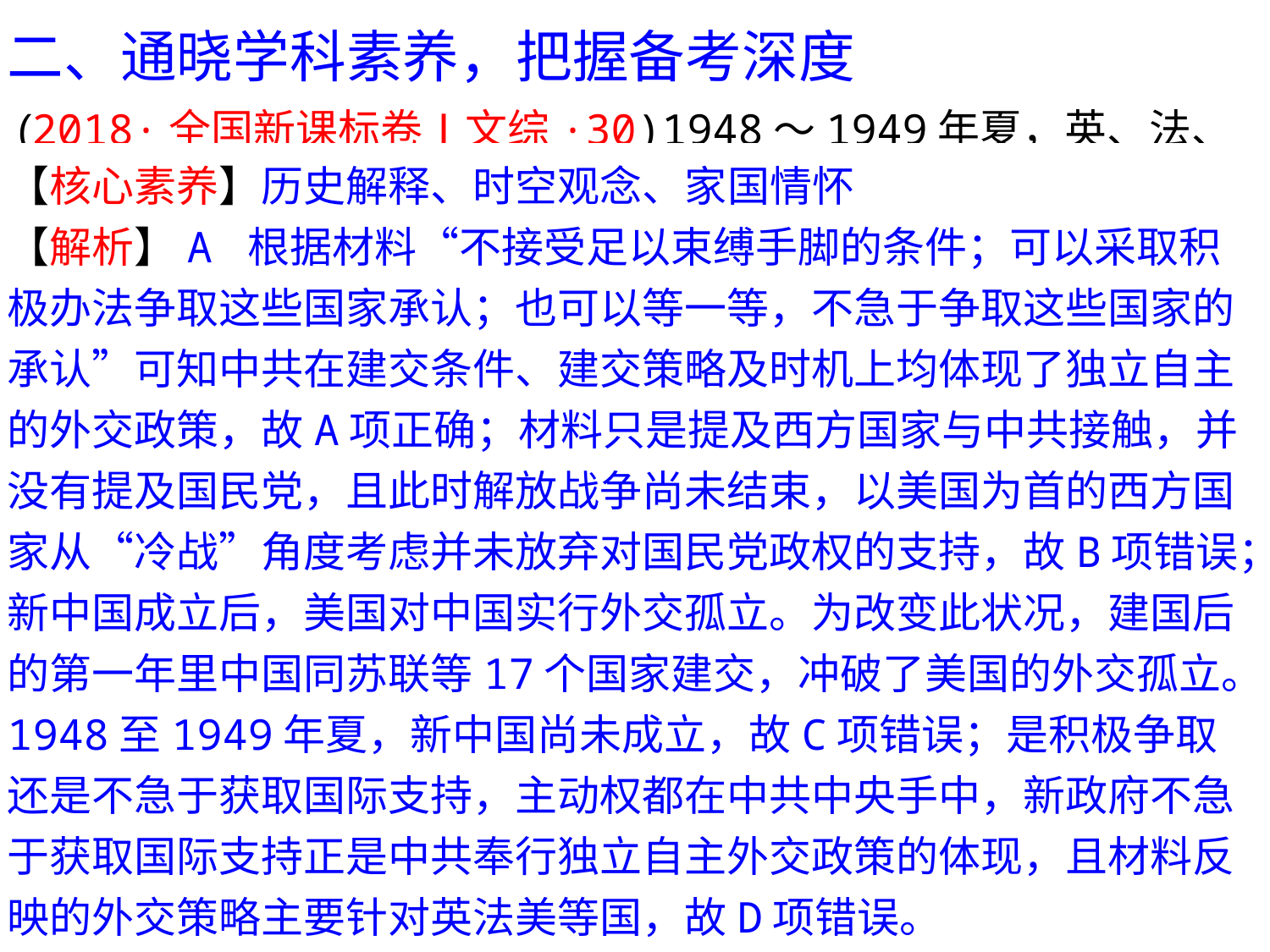

二、通晓学科素养，把握备考深度
(2018·全国新课标卷Ⅰ文综·30)1948～1949年夏，英、法、美等国通过各自渠道同中国共产党接触，试探与将要成立的新政府建立某种形式的外交关系的可能性。中共中央考虑：不接受足以束缚手脚的条件；可以采取积极办法争取这些国家承认；也可以等一等，不急于争取这些国家的承认。这反映出
A．中国共产党奉行独立自主的外交政策
B．西方国家放弃了对国民党政权的支持
C．中国冲破了美国的外交孤立
D．新政府不急于获取国际支持
【核心素养】历史解释、时空观念、家国情怀
【解析】A 根据材料“不接受足以束缚手脚的条件；可以采取积极办法争取这些国家承认；也可以等一等，不急于争取这些国家的承认”可知中共在建交条件、建交策略及时机上均体现了独立自主的外交政策，故A项正确；材料只是提及西方国家与中共接触，并没有提及国民党，且此时解放战争尚未结束，以美国为首的西方国家从“冷战”角度考虑并未放弃对国民党政权的支持，故B项错误；新中国成立后，美国对中国实行外交孤立。为改变此状况，建国后的第一年里中国同苏联等17个国家建交，冲破了美国的外交孤立。1948至1949年夏，新中国尚未成立，故C项错误；是积极争取还是不急于获取国际支持，主动权都在中共中央手中，新政府不急于获取国际支持正是中共奉行独立自主外交政策的体现，且材料反映的外交策略主要针对英法美等国，故D项错误。